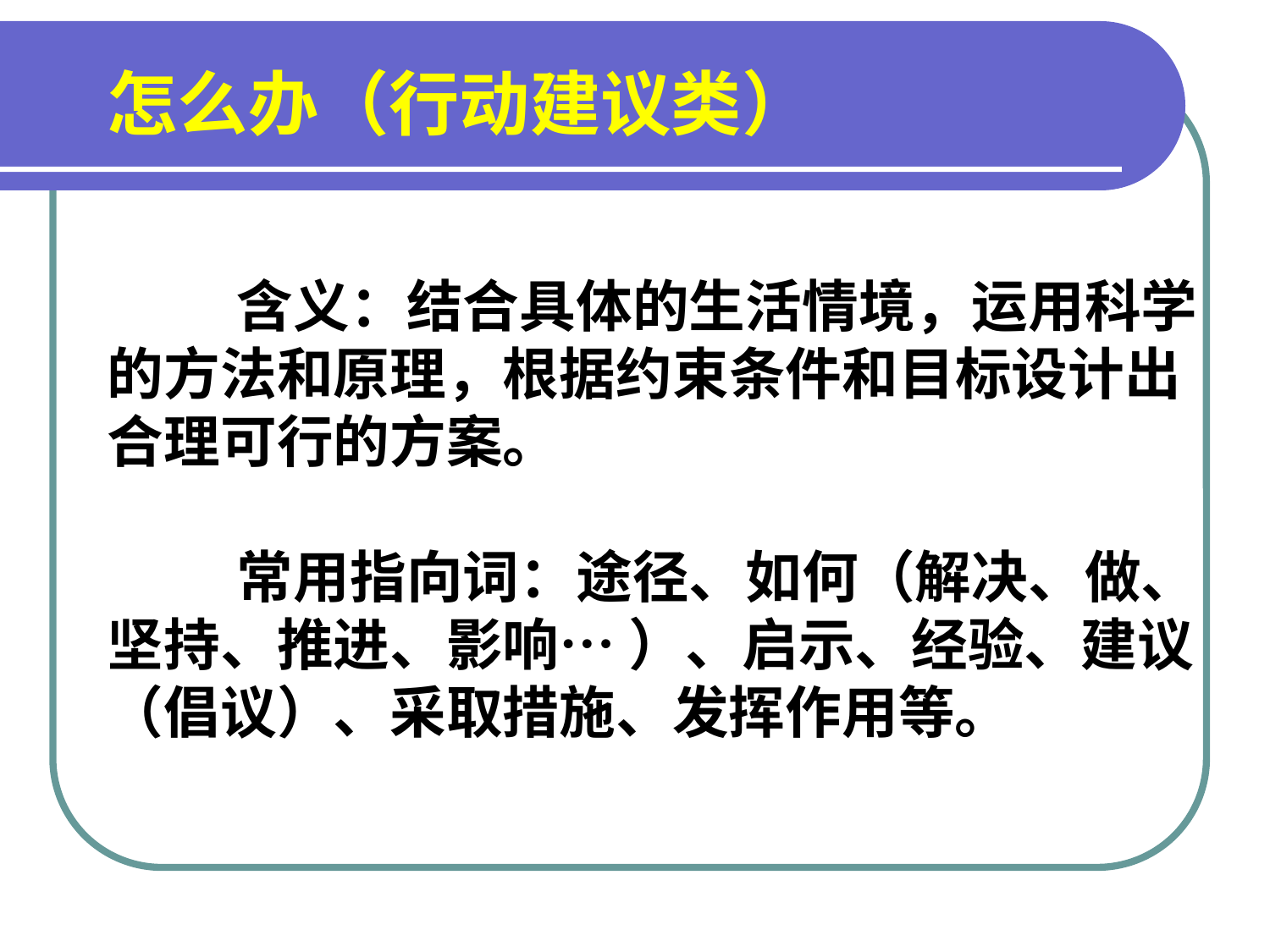

怎么办（行动建议类）
         含义：结合具体的生活情境，运用科学的方法和原理，根据约束条件和目标设计出合理可行的方案。

         常用指向词：途径、如何（解决、做、坚持、推进、影响… ）、启示、经验、建议（倡议）、采取措施、发挥作用等。